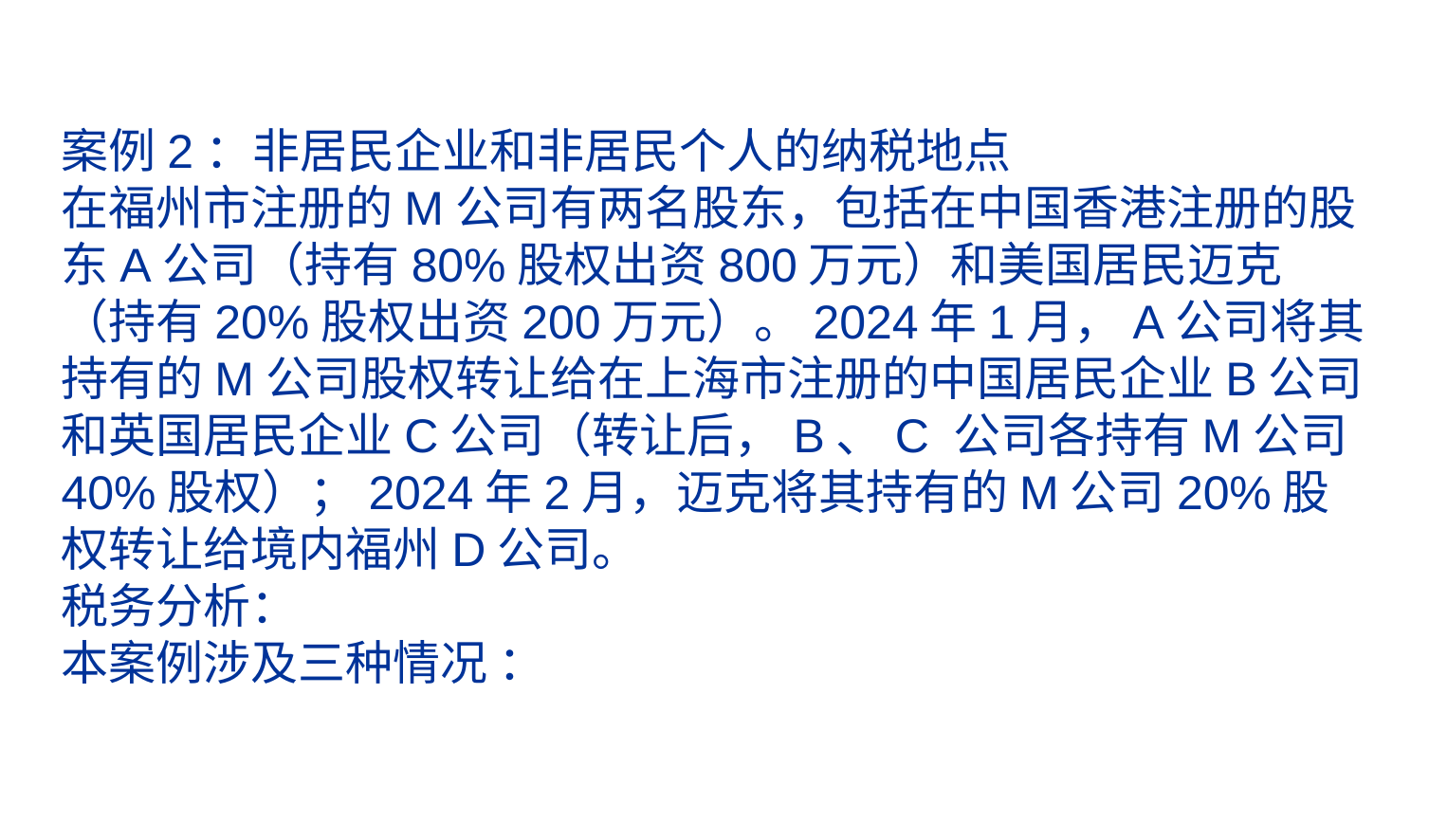

# 案例2：非居民企业和非居民个人的纳税地点 在福州市注册的M公司有两名股东，包括在中国香港注册的股东A公司（持有80%股权出资800万元）和美国居民迈克（持有20%股权出资200万元）。2024年1月，A公司将其持有的M公司股权转让给在上海市注册的中国居民企业B公司和英国居民企业C公司（转让后，B、C 公司各持有M公司40%股权）；2024年2月，迈克将其持有的M公司20%股权转让给境内福州D公司。 税务分析： 本案例涉及三种情况 ：